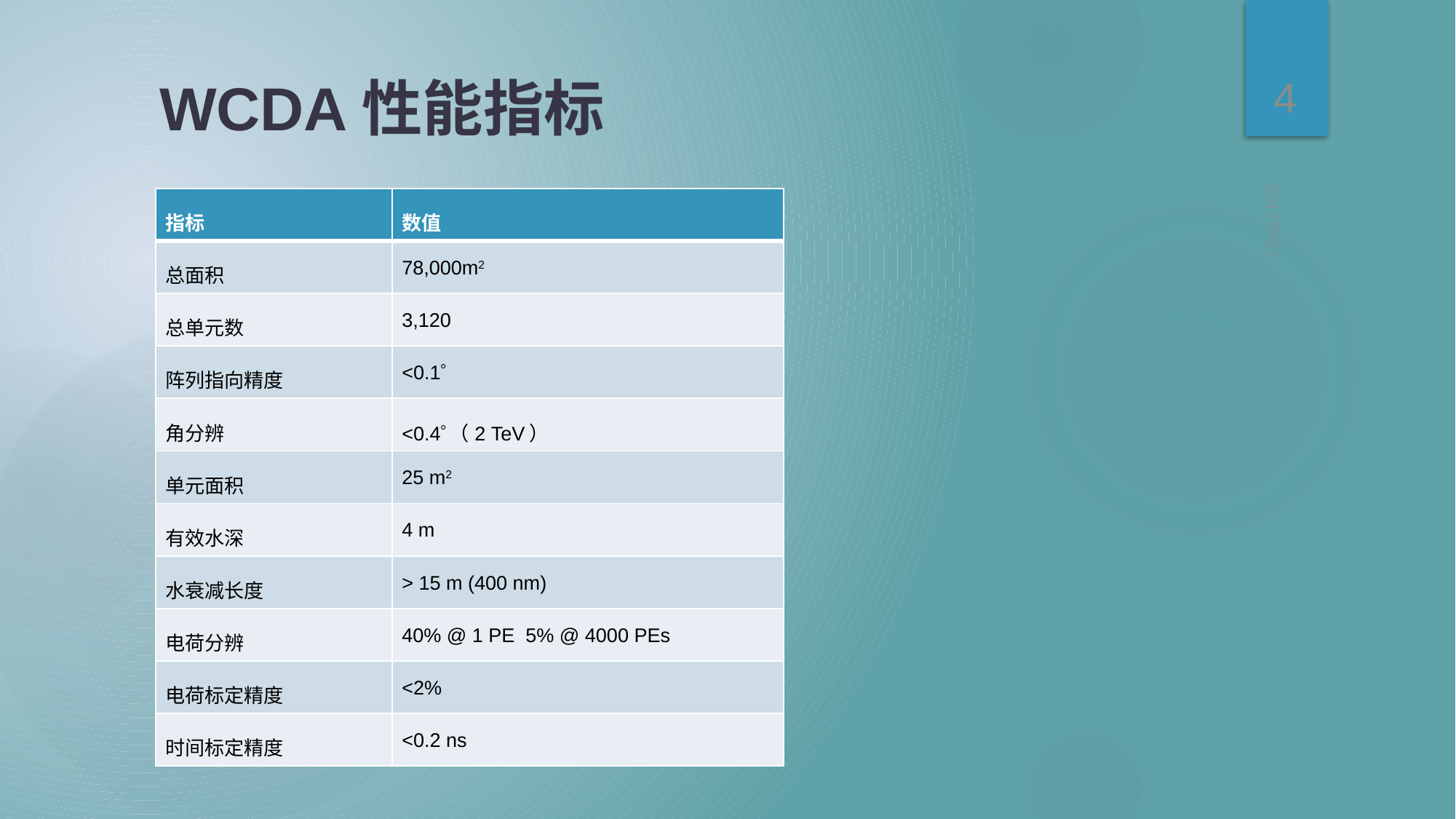

4
# WCDA性能指标
| 指标 | 数值 |
| --- | --- |
| 总面积 | 78,000m2 |
| 总单元数 | 3,120 |
| 阵列指向精度 | <0.1° |
| 角分辨 | <0.4°（2 TeV） |
| 单元面积 | 25 m2 |
| 有效水深 | 4 m |
| 水衰减长度 | > 15 m (400 nm) |
| 电荷分辨 | 40% @ 1 PE 5% @ 4000 PEs |
| 电荷标定精度 | <2% |
| 时间标定精度 | <0.2 ns |
2017/9/22